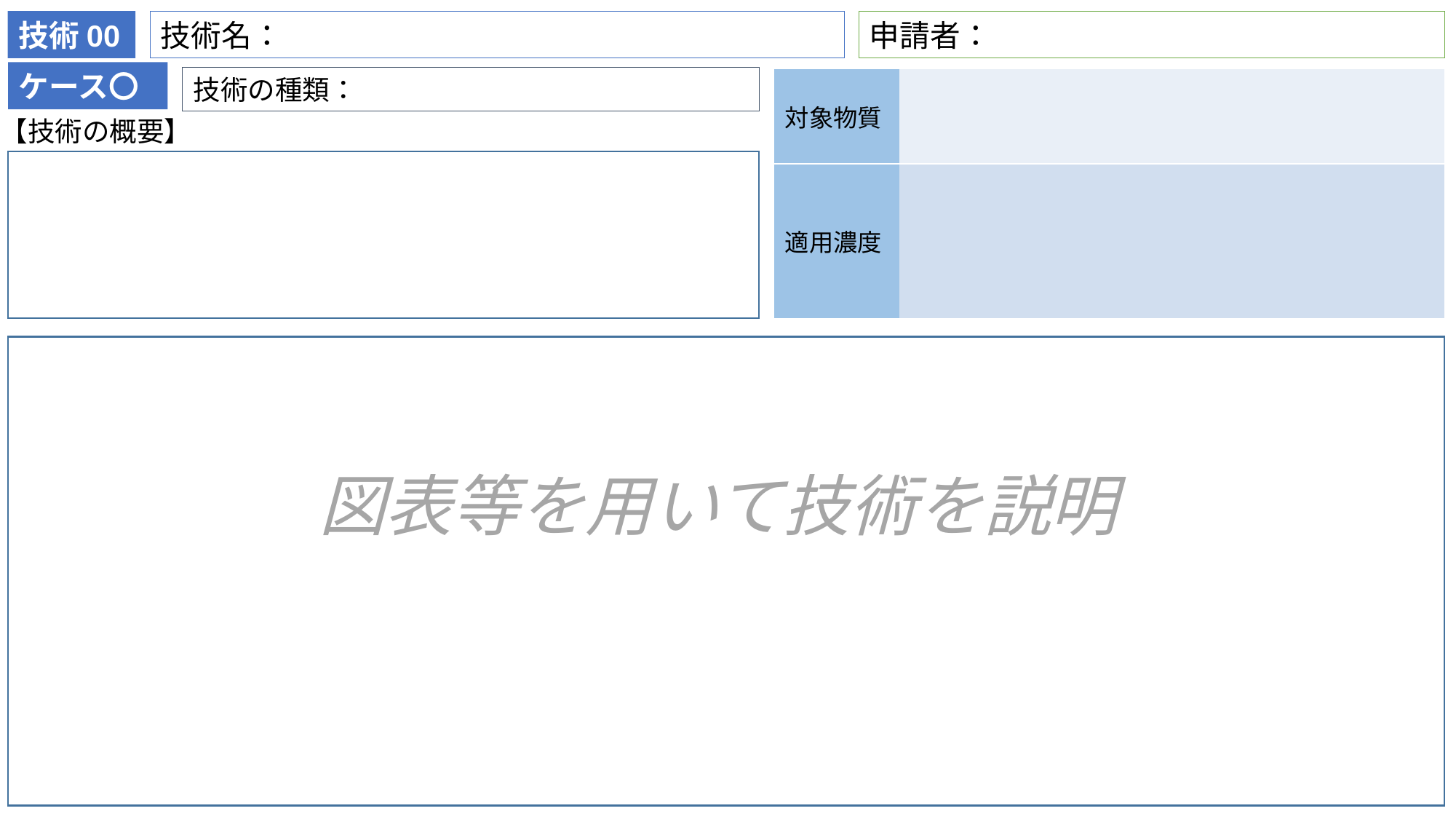

技術00
技術名：
申請者：
ケース〇
技術の種類：
| 対象物質 |  |
| --- | --- |
| 適用濃度 |  |
【技術の概要】

図表等を用いて技術を説明